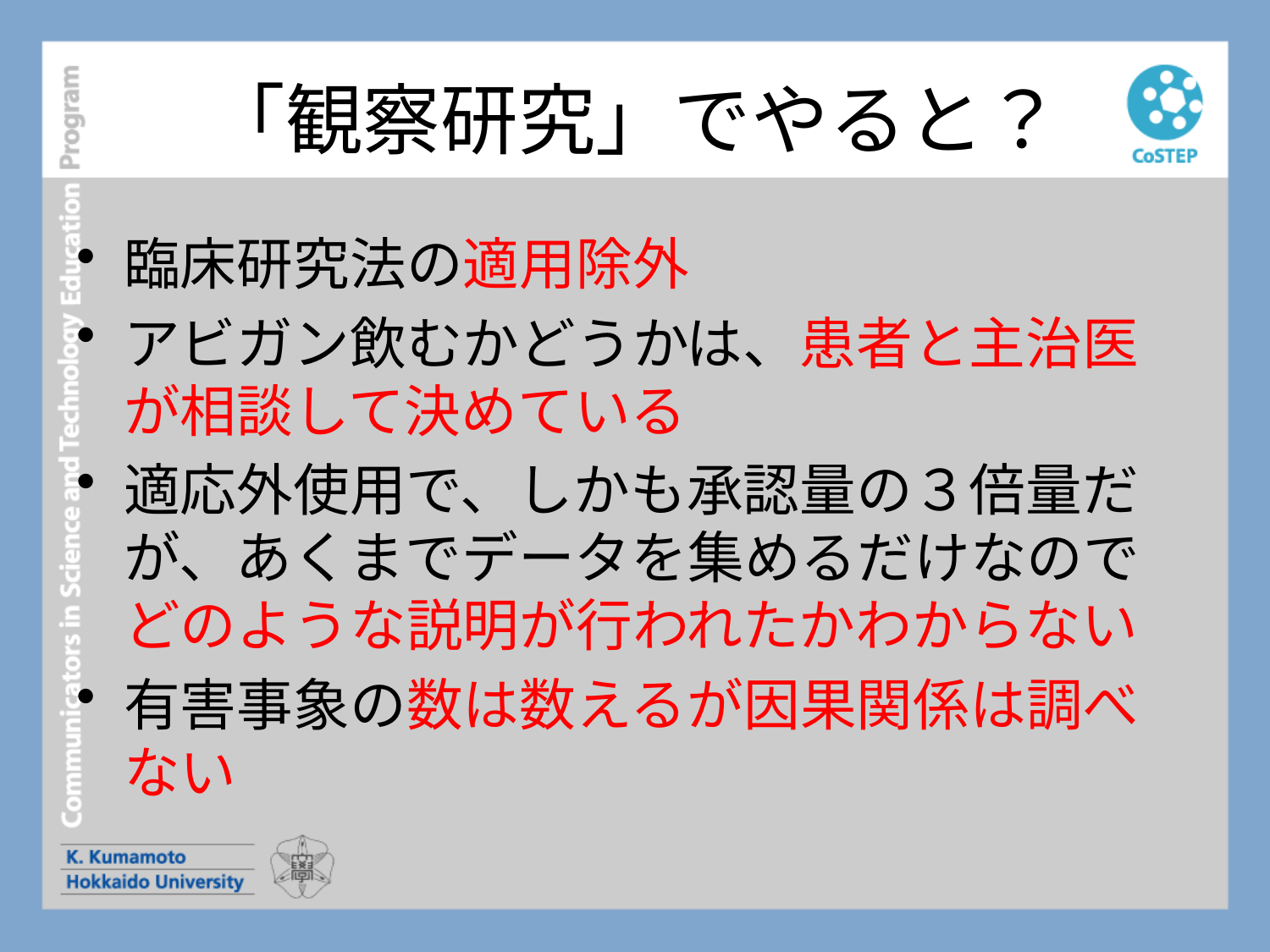

# 「観察研究」でやると？
臨床研究法の適用除外
アビガン飲むかどうかは、患者と主治医が相談して決めている
適応外使用で、しかも承認量の３倍量だが、あくまでデータを集めるだけなのでどのような説明が行われたかわからない
有害事象の数は数えるが因果関係は調べない